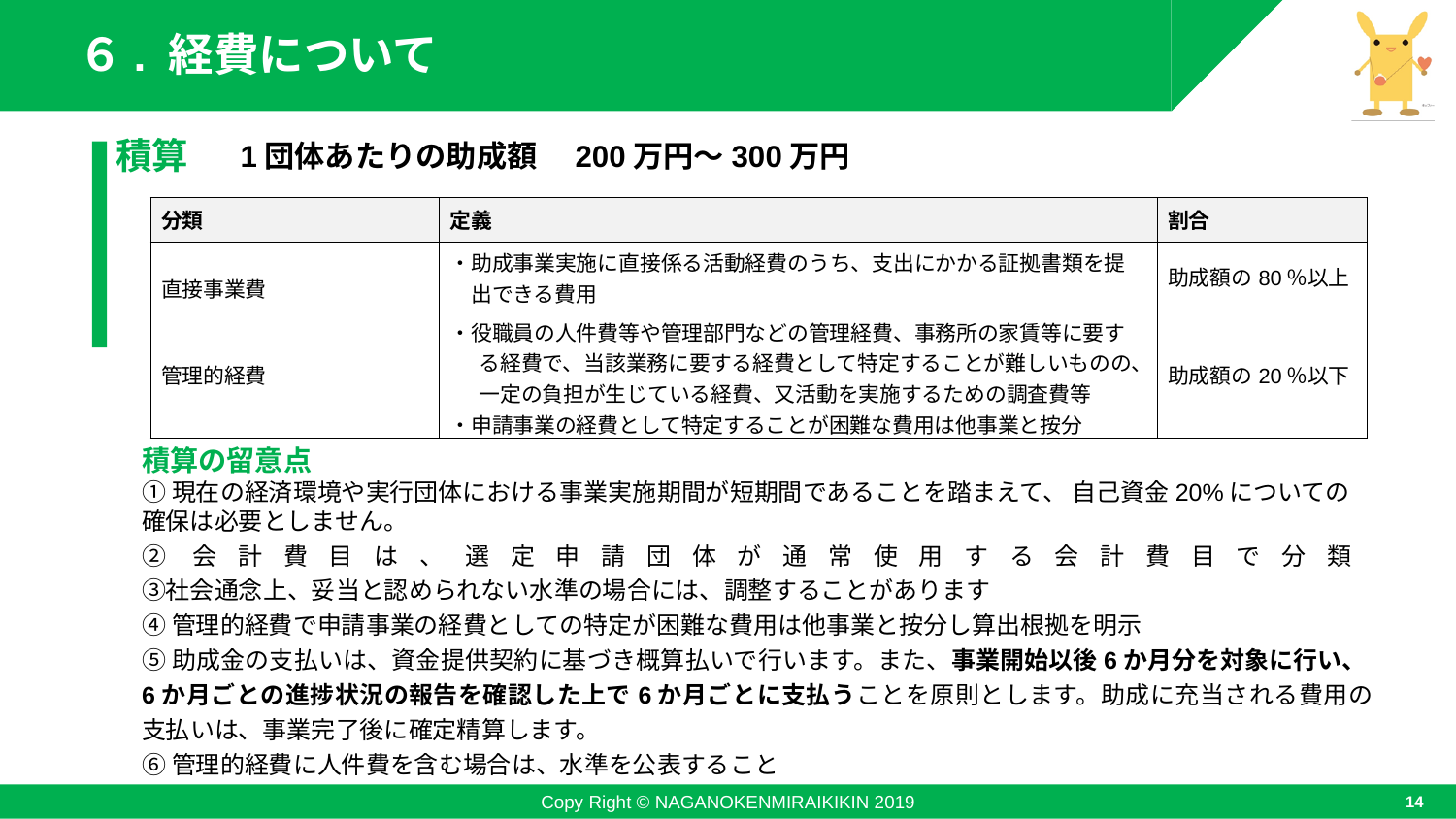

# ６. 経費について
積算
1団体あたりの助成額　200万円～300万円

| 分類 | 定義 | 割合 |
| --- | --- | --- |
| 直接事業費 | ・助成事業実施に直接係る活動経費のうち、支出にかかる証拠書類を提 　出できる費用 | 助成額の80％以上 |
| 管理的経費 | ・役職員の人件費等や管理部門などの管理経費、事務所の家賃等に要する経費で、当該業務に要する経費として特定することが難しいものの、一定の負担が生じている経費、又活動を実施するための調査費等 ・申請事業の経費として特定することが困難な費用は他事業と按分 | 助成額の20％以下 |
積算の留意点
①現在の経済環境や実行団体における事業実施期間が短期間であることを踏まえて、 自己資金20%についての確保は必要としません。
②会計費目は、選定申請団体が通常使用する会計費目で分類
③社会通念上、妥当と認められない水準の場合には、調整することがあります
④管理的経費で申請事業の経費としての特定が困難な費用は他事業と按分し算出根拠を明示
⑤助成金の支払いは、資金提供契約に基づき概算払いで行います。また、事業開始以後6か月分を対象に行い、6か月ごとの進捗状況の報告を確認した上で6か月ごとに支払うことを原則とします。助成に充当される費用の支払いは、事業完了後に確定精算します。
⑥管理的経費に人件費を含む場合は、水準を公表すること
Copy Right © NAGANOKENMIRAIKIKIN 2019
14